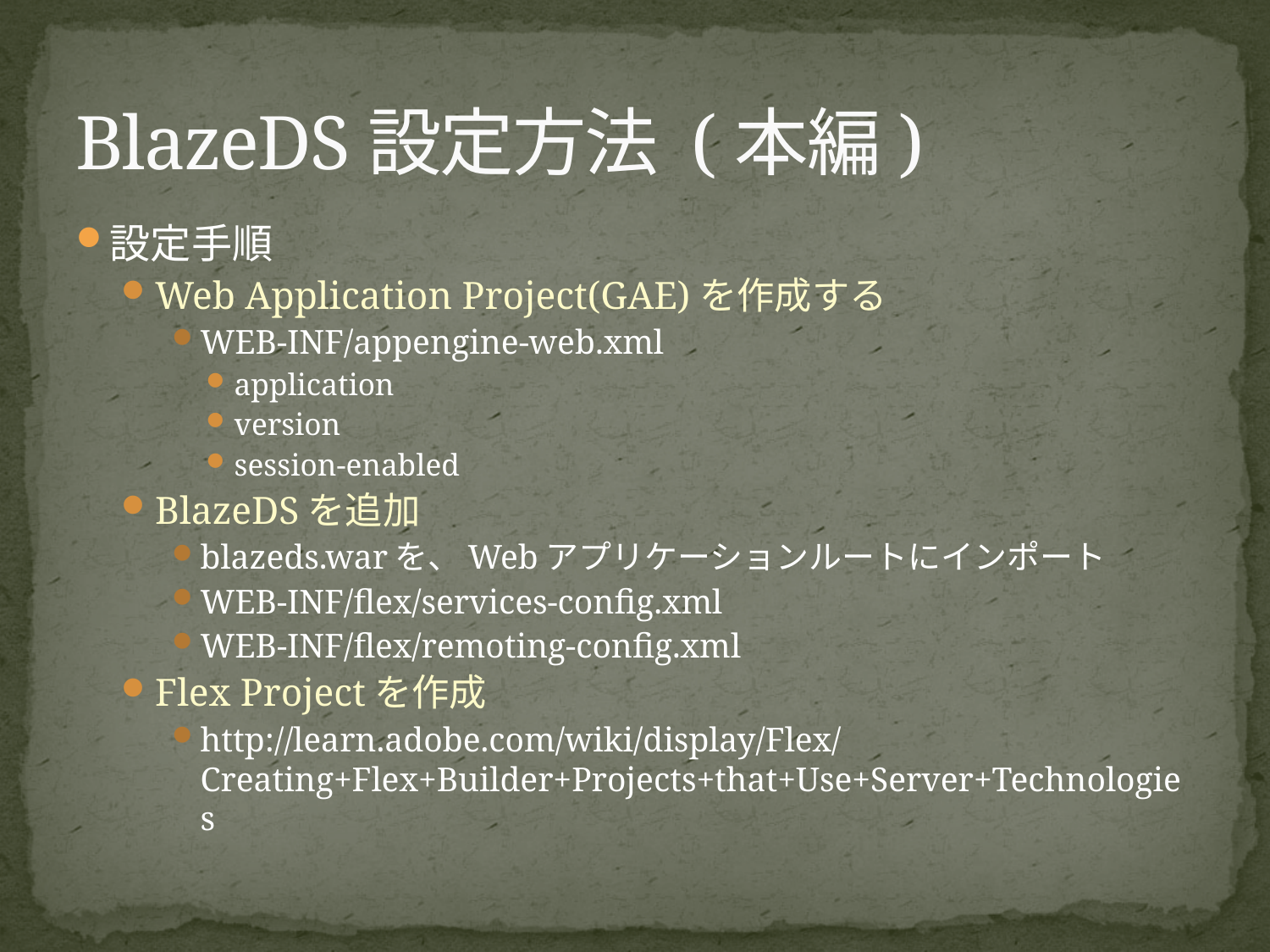

# BlazeDS設定方法 (本編)
設定手順
Web Application Project(GAE)を作成する
WEB-INF/appengine-web.xml
application
version
session-enabled
BlazeDSを追加
blazeds.warを、Webアプリケーションルートにインポート
WEB-INF/flex/services-config.xml
WEB-INF/flex/remoting-config.xml
Flex Projectを作成
http://learn.adobe.com/wiki/display/Flex/Creating+Flex+Builder+Projects+that+Use+Server+Technologies